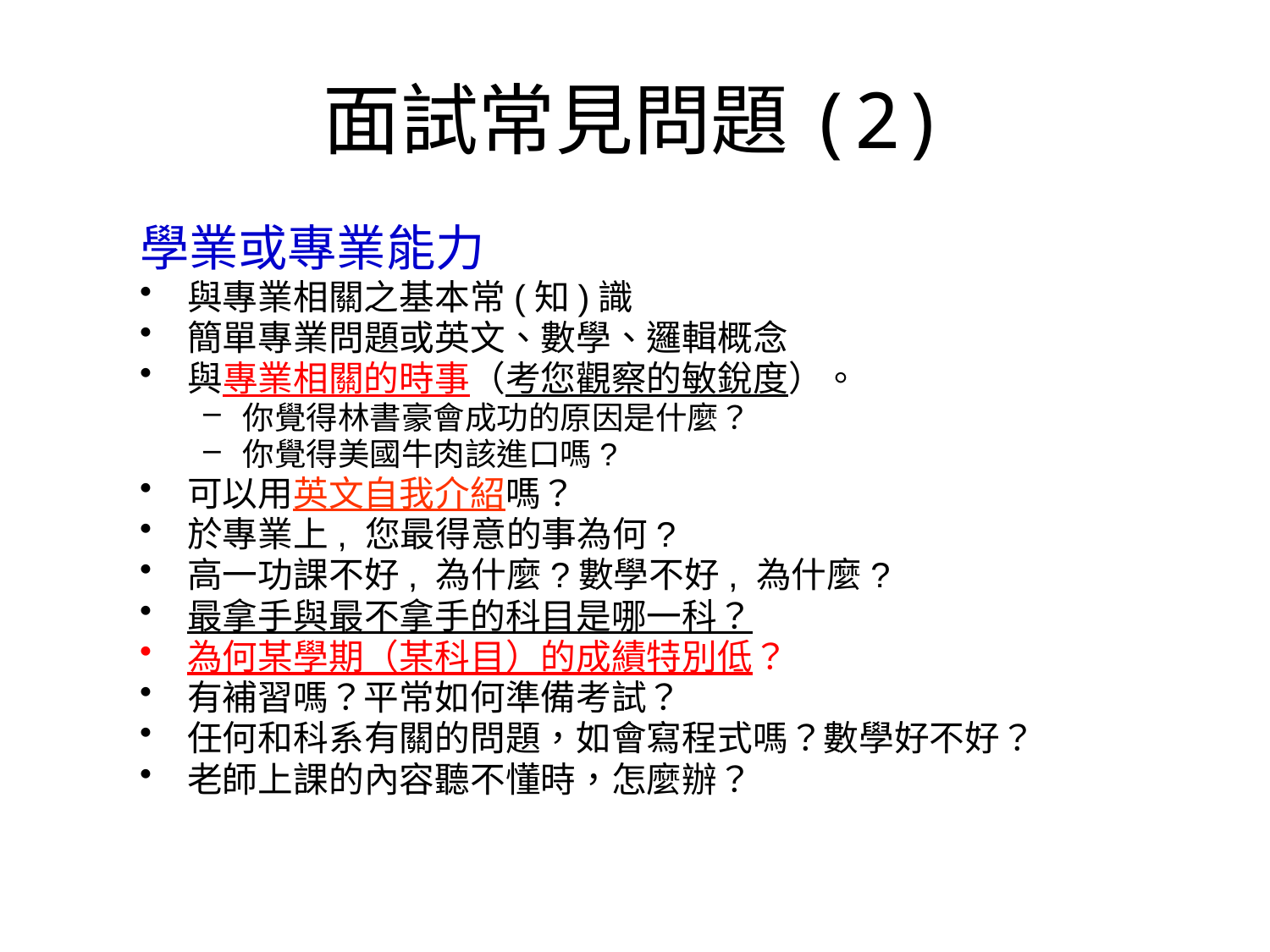

# 面試常見問題(2)
學業或專業能力
與專業相關之基本常(知)識
簡單專業問題或英文、數學、邏輯概念
與專業相關的時事（考您觀察的敏銳度）。
你覺得林書豪會成功的原因是什麼？
你覺得美國牛肉該進口嗎?
可以用英文自我介紹嗎？
於專業上, 您最得意的事為何?
高一功課不好, 為什麼?數學不好, 為什麼?
最拿手與最不拿手的科目是哪一科？
為何某學期（某科目）的成績特別低？
有補習嗎？平常如何準備考試？
任何和科系有關的問題，如會寫程式嗎？數學好不好？
老師上課的內容聽不懂時，怎麼辦？